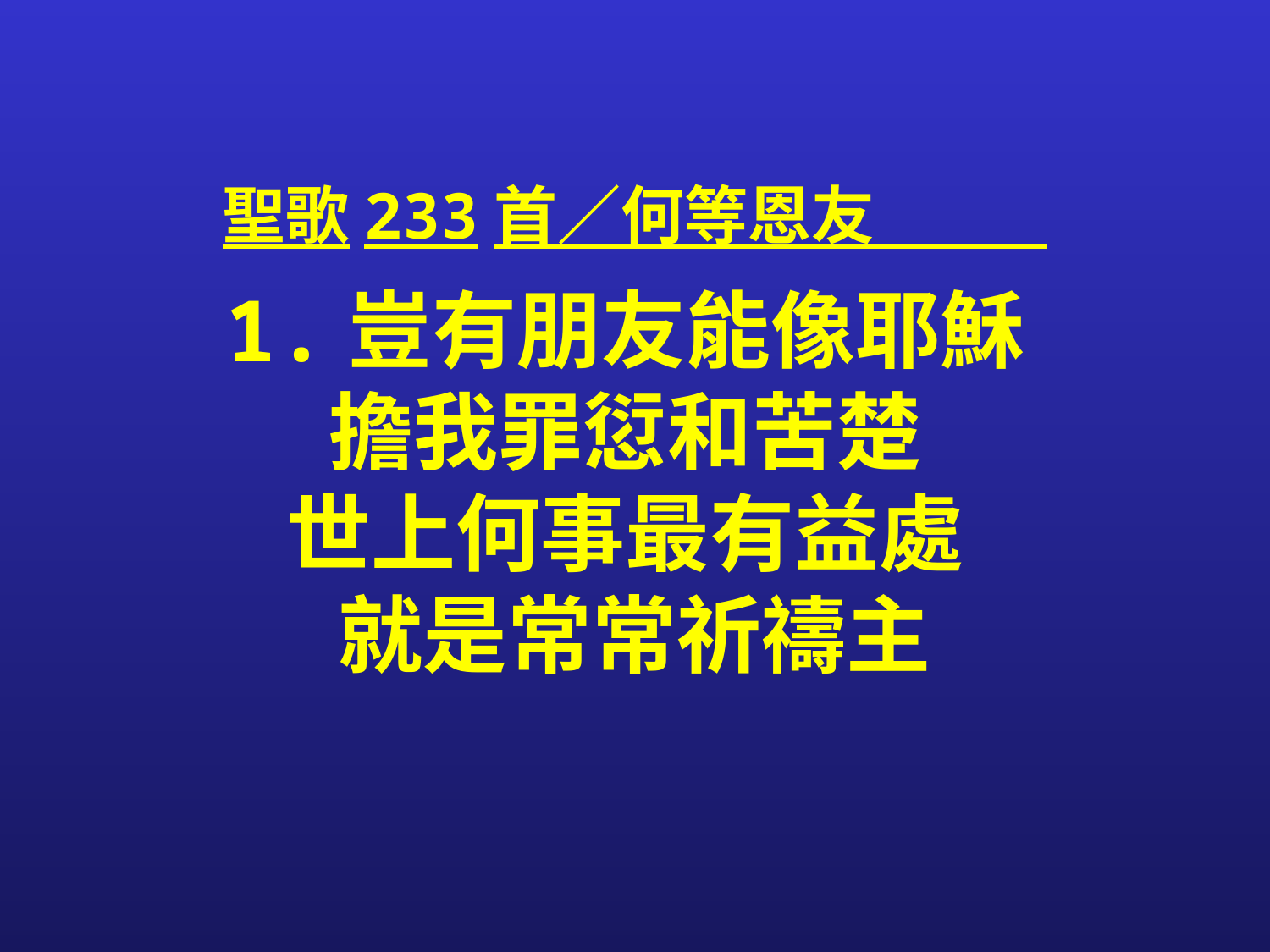

聖歌233首／何等恩友
1.豈有朋友能像耶穌
擔我罪愆和苦楚
世上何事最有益處
就是常常祈禱主